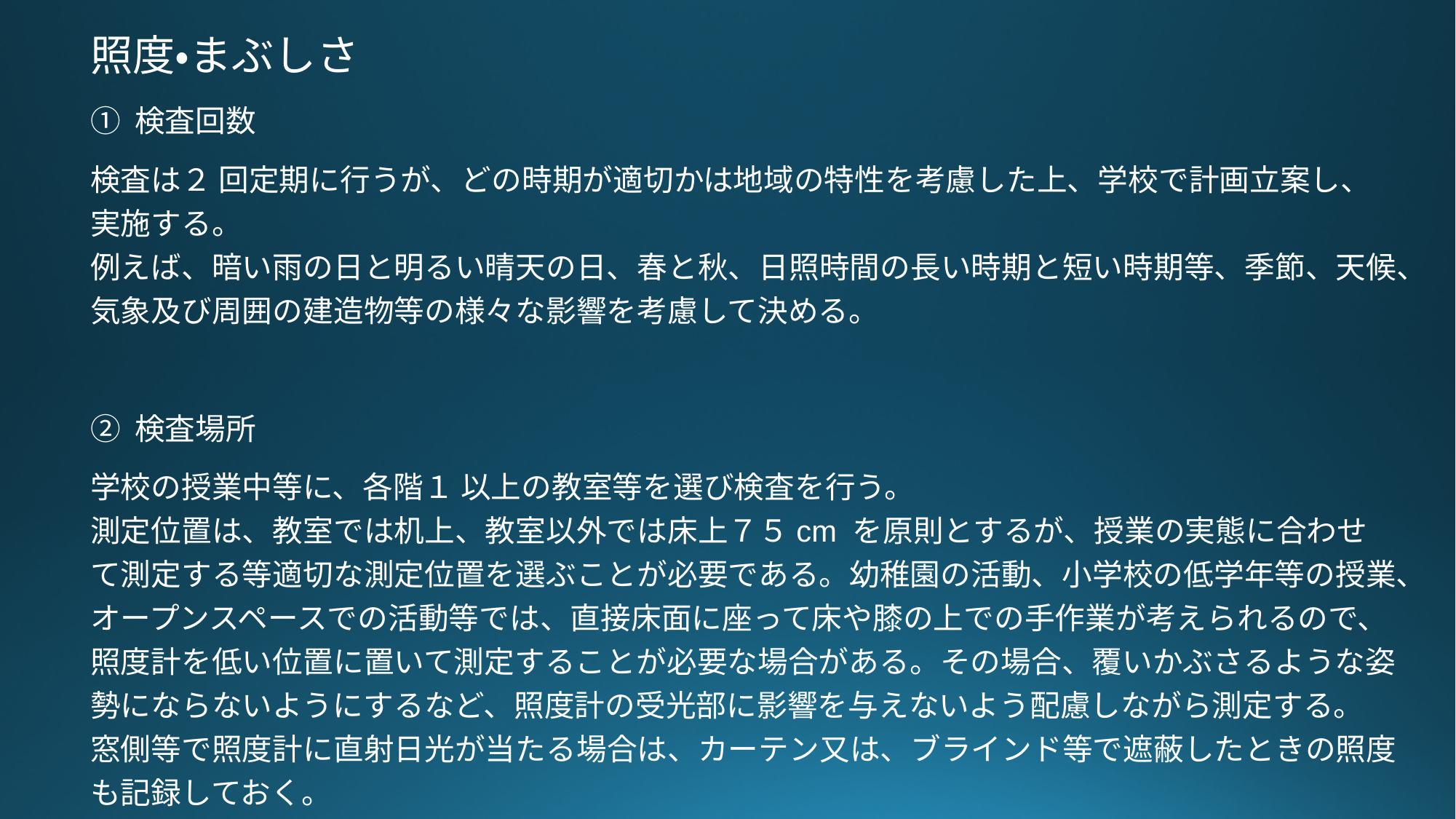

照度・まぶしさ
① 検査回数
検査は２ 回定期に行うが、どの時期が適切かは地域の特性を考慮した上、学校で計画立案し、実施する。
例えば、暗い雨の日と明るい晴天の日、春と秋、日照時間の長い時期と短い時期等、季節、天候、気象及び周囲の建造物等の様々な影響を考慮して決める。

② 検査場所
学校の授業中等に、各階１ 以上の教室等を選び検査を行う。
測定位置は、教室では机上、教室以外では床上７５cm を原則とするが、授業の実態に合わせて測定する等適切な測定位置を選ぶことが必要である。幼稚園の活動、小学校の低学年等の授業、オープンスペースでの活動等では、直接床面に座って床や膝の上での手作業が考えられるので、照度計を低い位置に置いて測定することが必要な場合がある。その場合、覆いかぶさるような姿勢にならないようにするなど、照度計の受光部に影響を与えないよう配慮しながら測定する。
窓側等で照度計に直射日光が当たる場合は、カーテン又は、ブラインド等で遮蔽したときの照度も記録しておく。